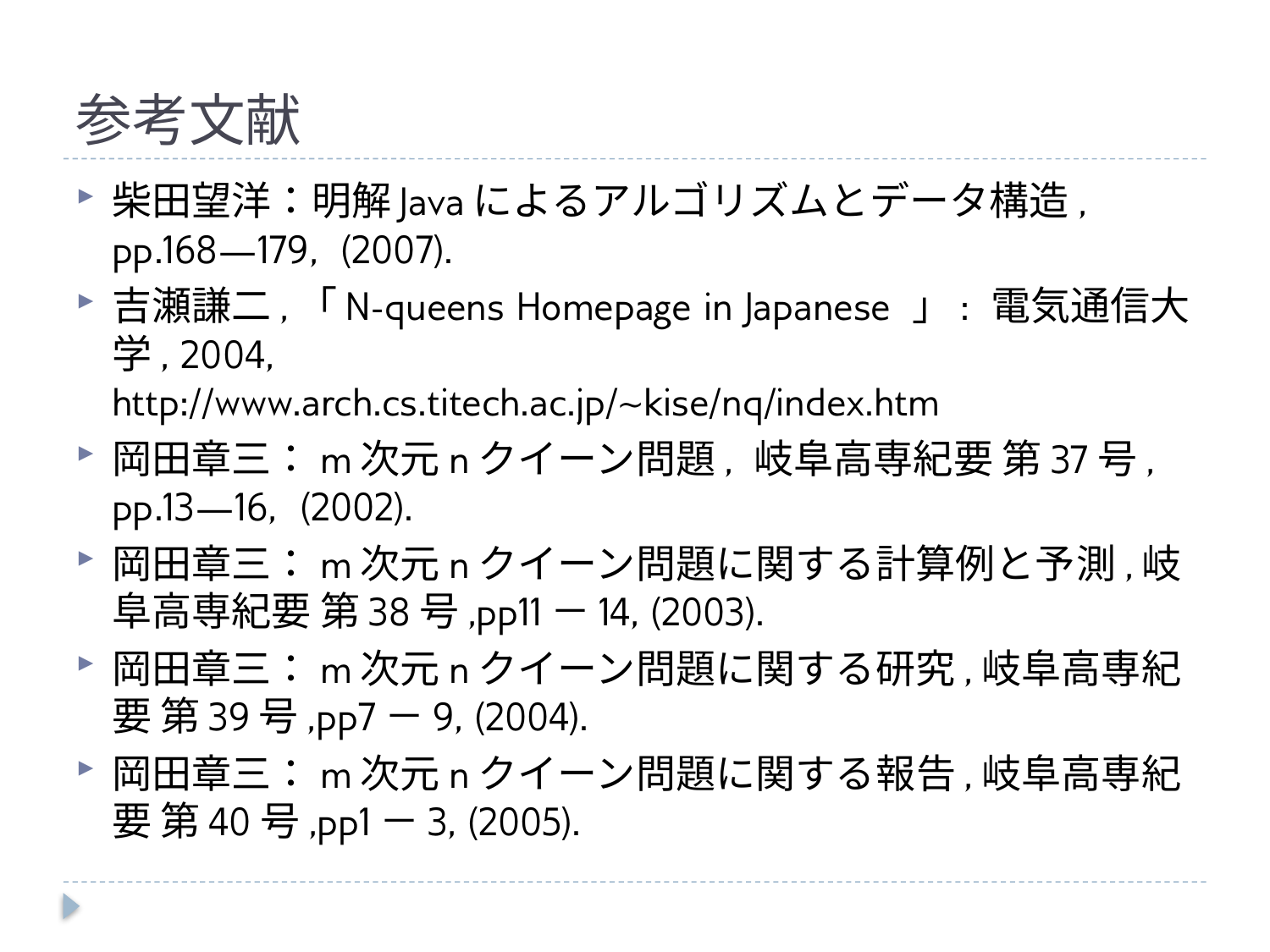

# 参考文献
柴田望洋：明解Javaによるアルゴリズムとデータ構造, pp.168—179,  (2007).
吉瀬謙二,「N-queens Homepage in Japanese 」: 電気通信大学, 2004,
http://www.arch.cs.titech.ac.jp/~kise/nq/index.htm
岡田章三：m次元nクイーン問題, 岐阜高専紀要 第37号, pp.13—16,  (2002).
岡田章三：m次元nクイーン問題に関する計算例と予測,岐阜高専紀要 第38号,pp11－14, (2003).
岡田章三：m次元nクイーン問題に関する研究,岐阜高専紀要 第39号,pp7－9, (2004).
岡田章三：m次元nクイーン問題に関する報告,岐阜高専紀要 第40号,pp1－3, (2005).